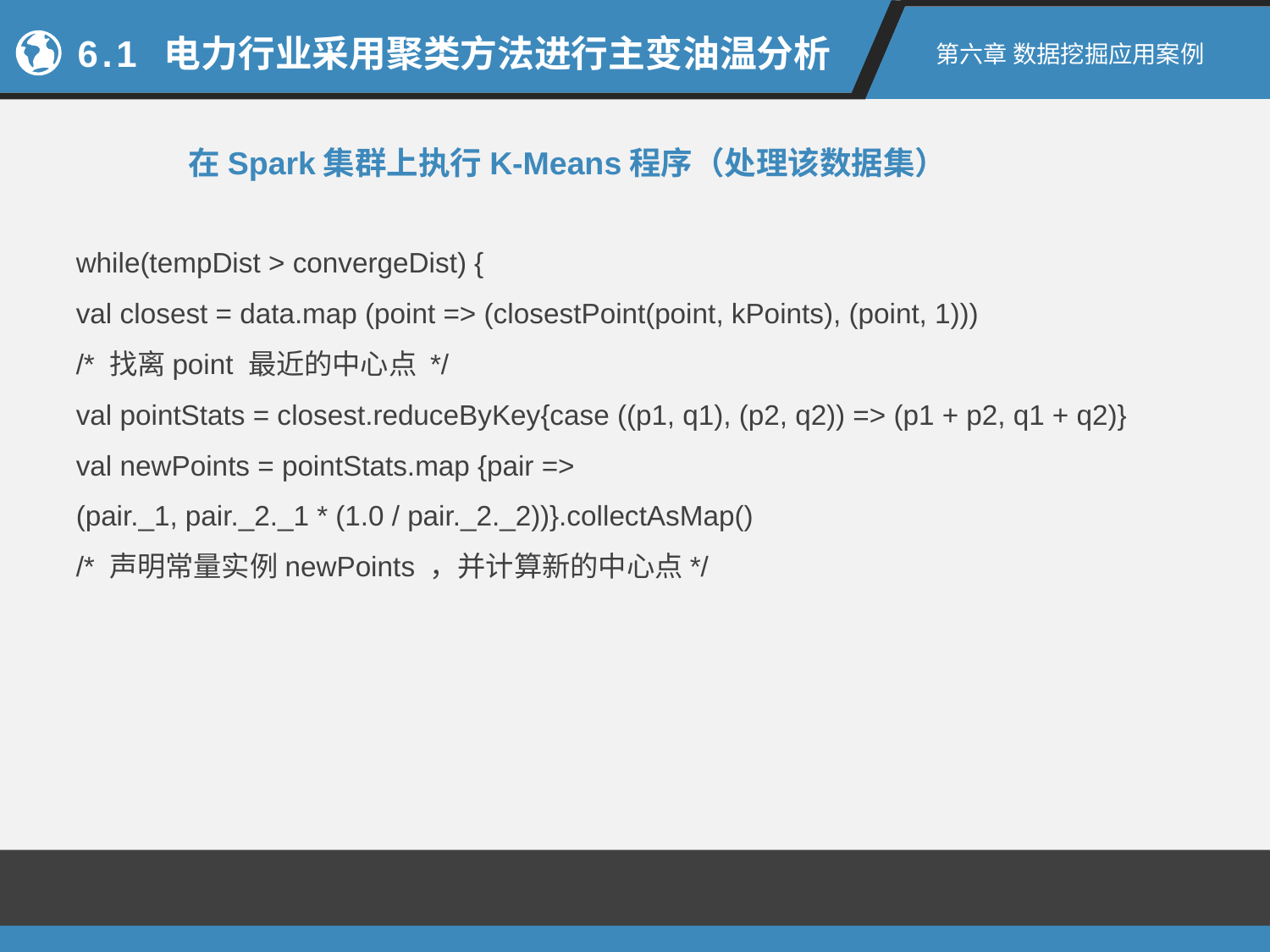

6.1 电力行业采用聚类方法进行主变油温分析

第六章 数据挖掘应用案例
在Spark集群上执行K-Means程序（处理该数据集）
while(tempDist > convergeDist) {
val closest = data.map (point => (closestPoint(point, kPoints), (point, 1)))
/* 找离point 最近的中心点 */
val pointStats = closest.reduceByKey{case ((p1, q1), (p2, q2)) => (p1 + p2, q1 + q2)}
val newPoints = pointStats.map {pair =>
(pair._1, pair._2._1 * (1.0 / pair._2._2))}.collectAsMap()
/* 声明常量实例newPoints ，并计算新的中心点*/